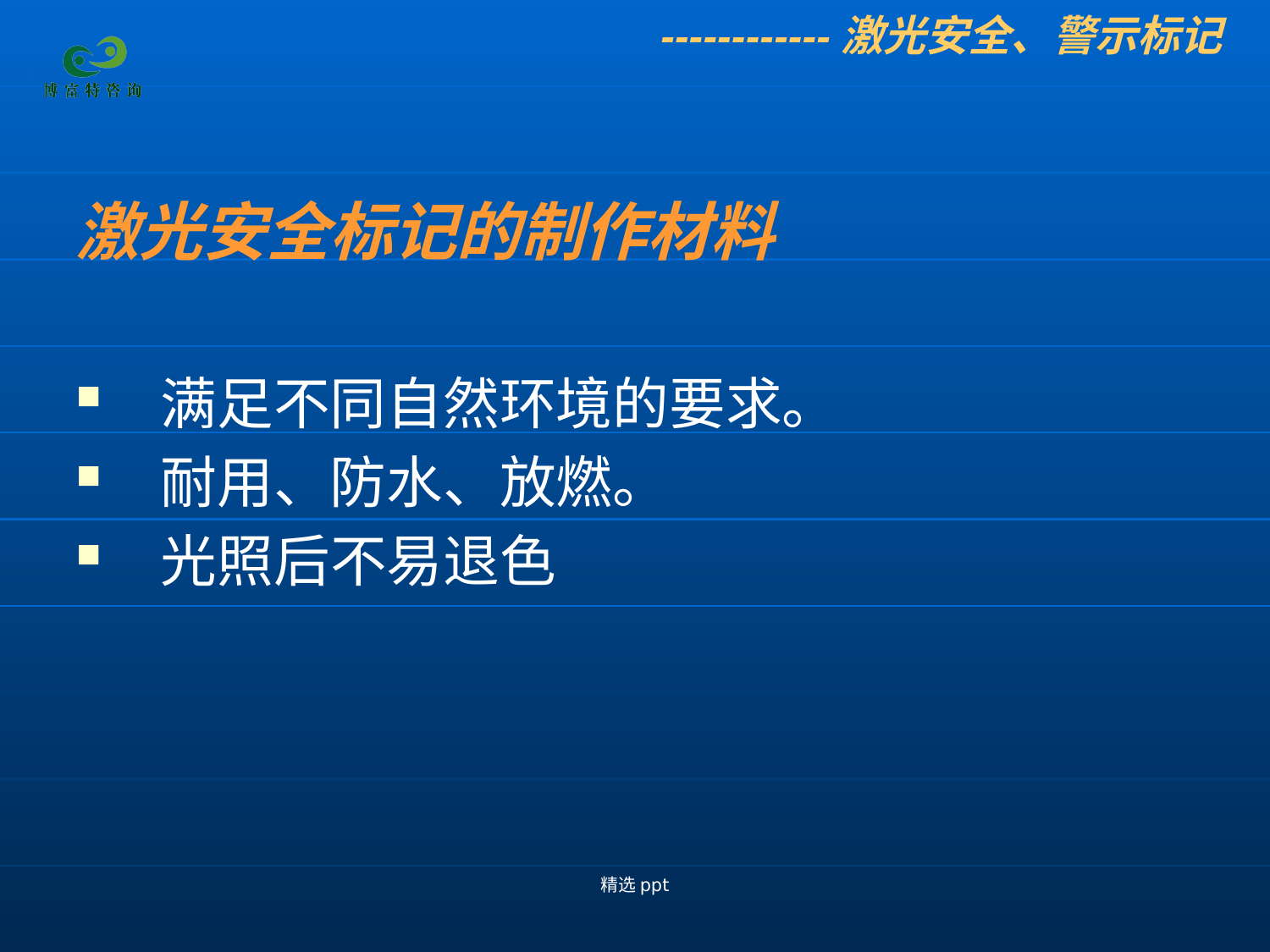

------------激光安全、警示标记

激光安全标记的制作材料

满足不同自然环境的要求。
耐用、防水、放燃。
光照后不易退色

41
精选ppt